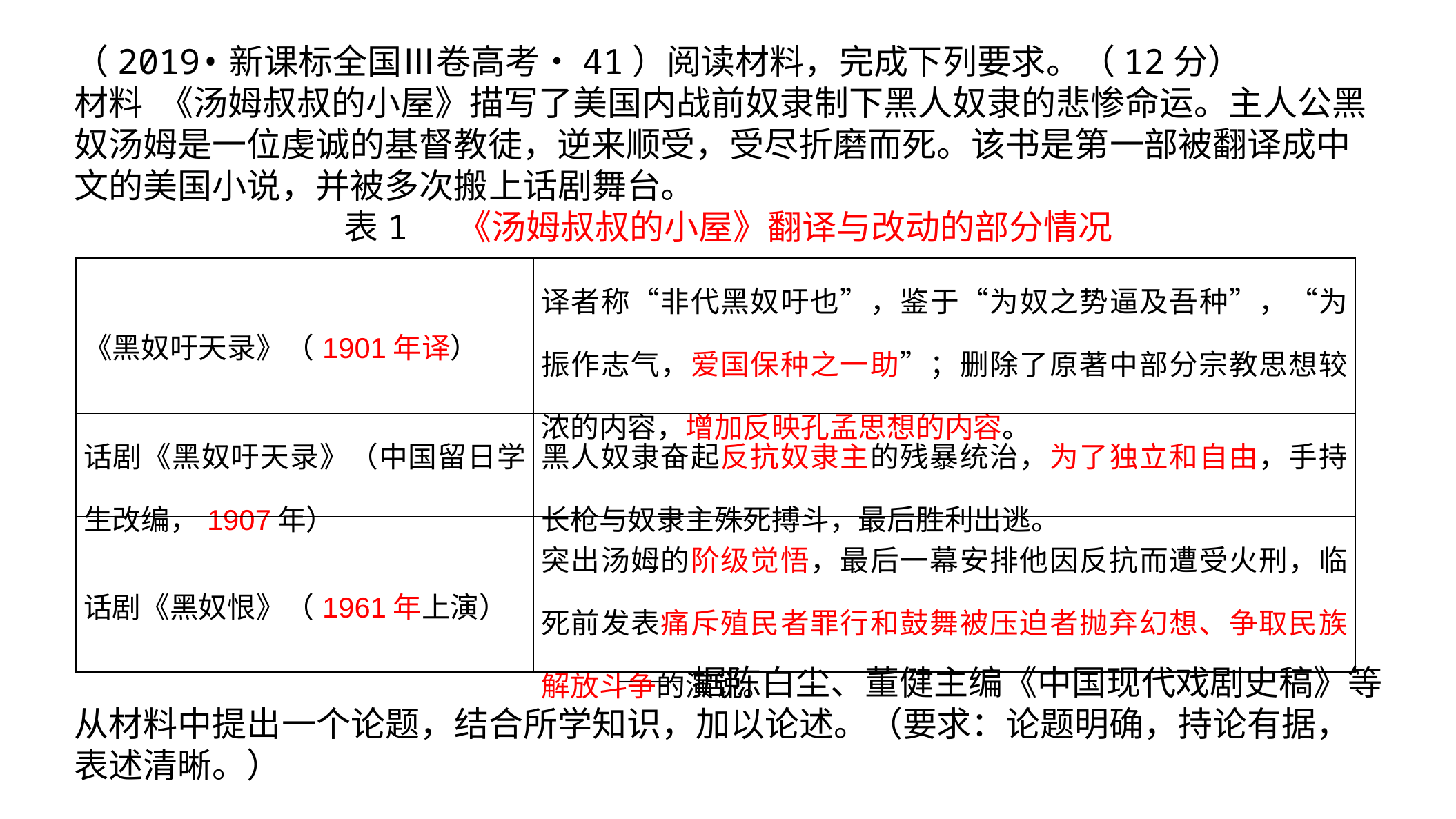

（2019•新课标全国Ⅲ卷高考•41）阅读材料，完成下列要求。（12分）
材料  《汤姆叔叔的小屋》描写了美国内战前奴隶制下黑人奴隶的悲惨命运。主人公黑奴汤姆是一位虔诚的基督教徒，逆来顺受，受尽折磨而死。该书是第一部被翻译成中文的美国小说，并被多次搬上话剧舞台。
表1  《汤姆叔叔的小屋》翻译与改动的部分情况

——据陈白尘、董健主编《中国现代戏剧史稿》等
从材料中提出一个论题，结合所学知识，加以论述。（要求：论题明确，持论有据，表述清晰。）
| 《黑奴吁天录》（1901年译） | 译者称“非代黑奴吁也”，鉴于“为奴之势逼及吾种”，“为振作志气，爱国保种之一助”；删除了原著中部分宗教思想较浓的内容，增加反映孔孟思想的内容。 |
| --- | --- |
| 话剧《黑奴吁天录》（中国留日学生改编，1907年） | 黑人奴隶奋起反抗奴隶主的残暴统治，为了独立和自由，手持长枪与奴隶主殊死搏斗，最后胜利出逃。 |
| 话剧《黑奴恨》（1961年上演） | 突出汤姆的阶级觉悟，最后一幕安排他因反抗而遭受火刑，临死前发表痛斥殖民者罪行和鼓舞被压迫者抛弃幻想、争取民族解放斗争的演说。 |